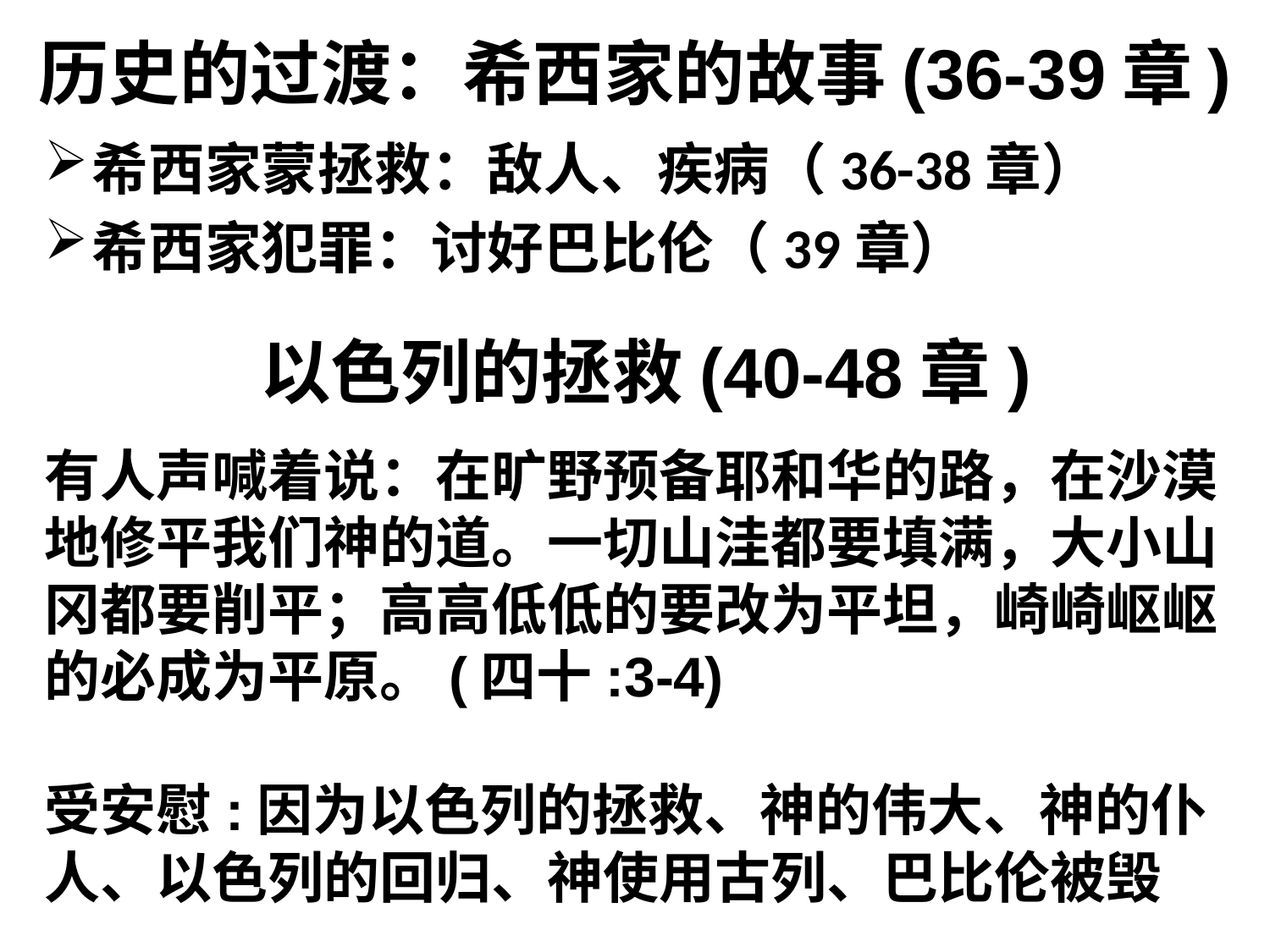

# 历史的过渡：希西家的故事(36-39章)
希西家蒙拯救：敌人、疾病（36-38章）
希西家犯罪：讨好巴比伦（39章）
以色列的拯救(40-48章)
有人声喊着说：在旷野预备耶和华的路，在沙漠地修平我们神的道。一切山洼都要填满，大小山冈都要削平；高高低低的要改为平坦，崎崎岖岖的必成为平原。(四十:3-4)

受安慰:因为以色列的拯救、神的伟大、神的仆人、以色列的回归、神使用古列、巴比伦被毁